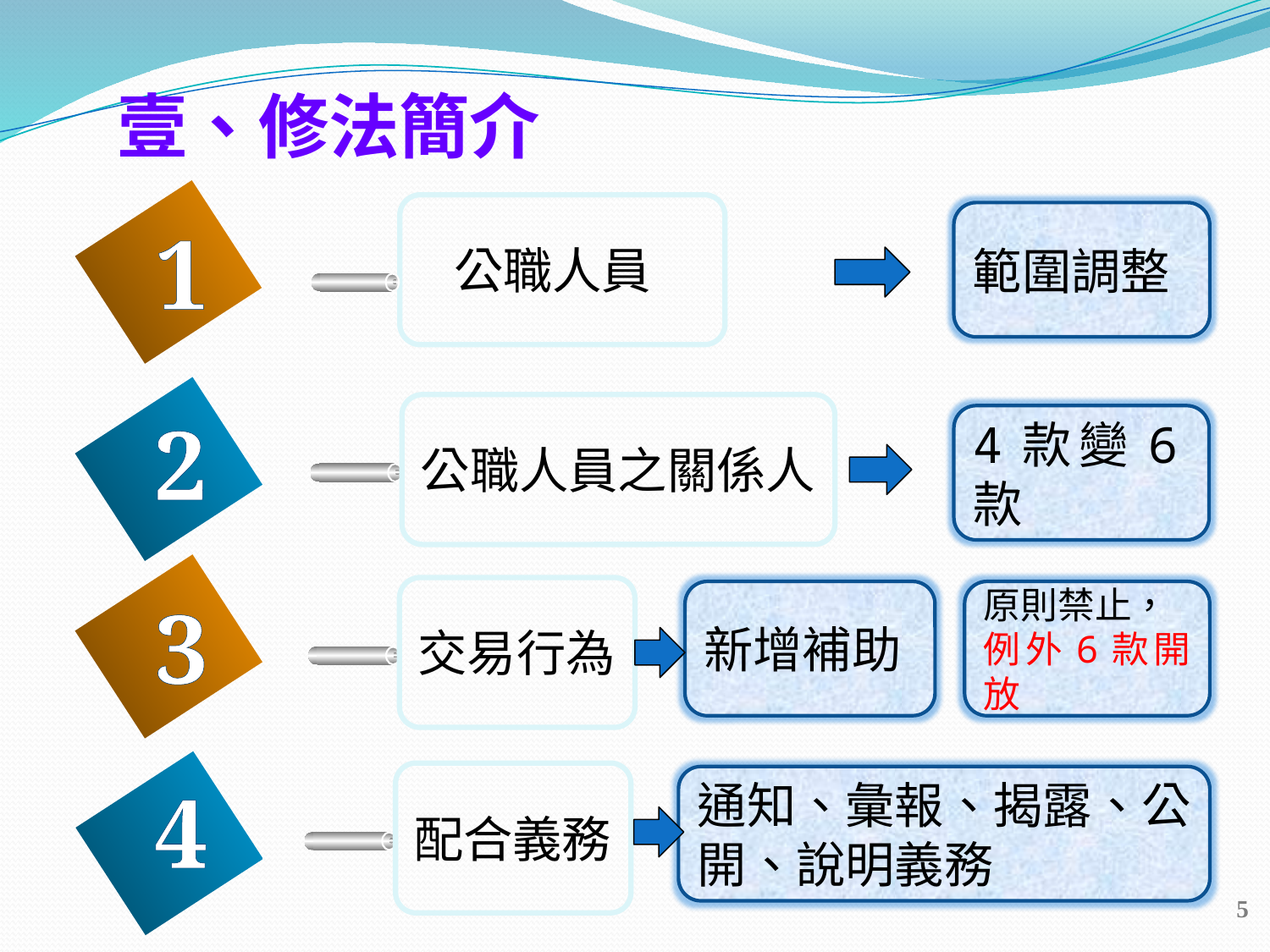

壹、修法簡介

範圍調整
1
公職人員

2

4款變6款
公職人員之關係人

新增補助
原則禁止，
例外6款開放
3
交易行為

4
通知、彙報、揭露、公開、說明義務

配合義務

5